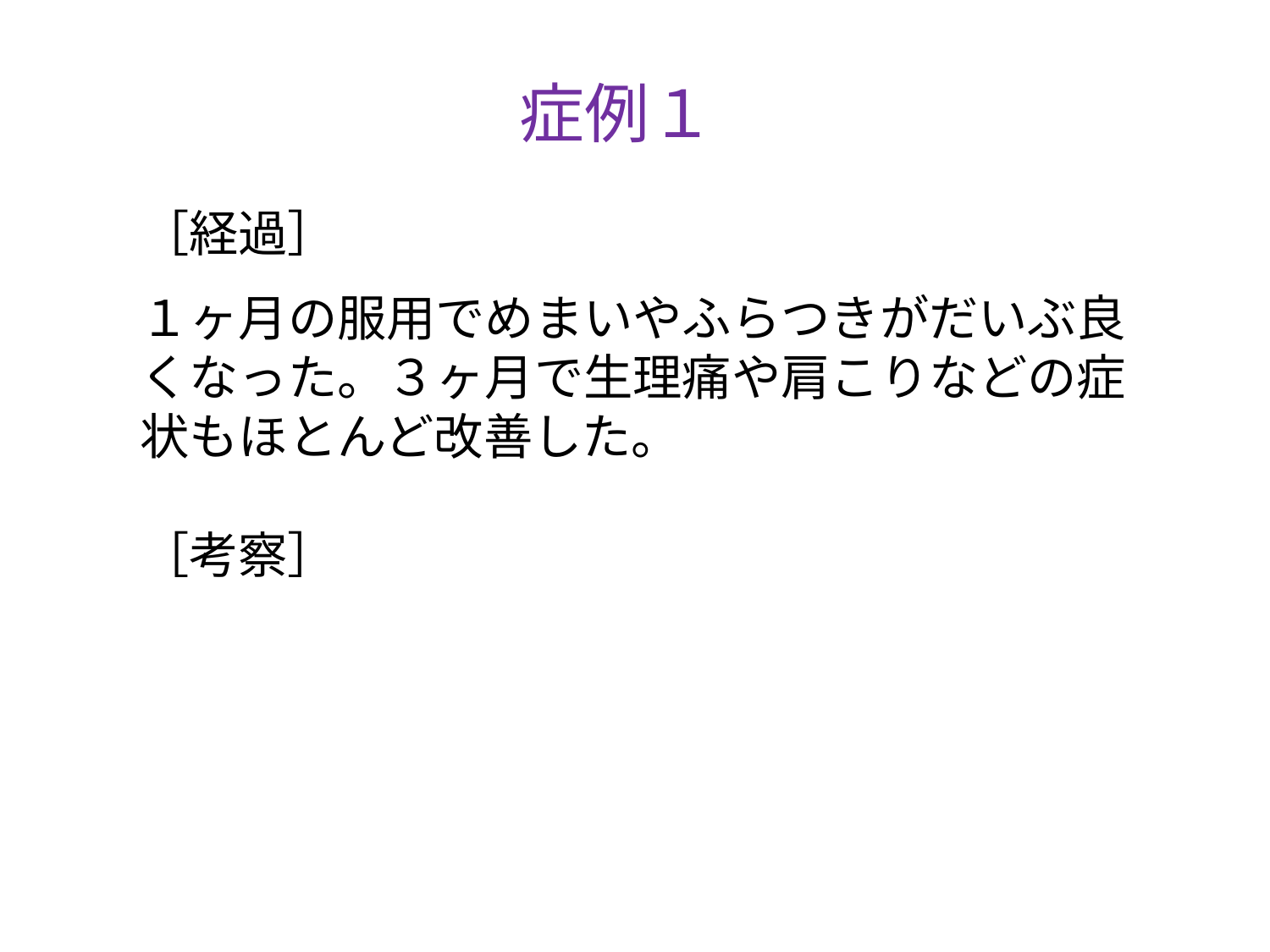

# 症例１
［経過］

１ヶ月の服用でめまいやふらつきがだいぶ良くなった。３ヶ月で生理痛や肩こりなどの症状もほとんど改善した。

［考察］